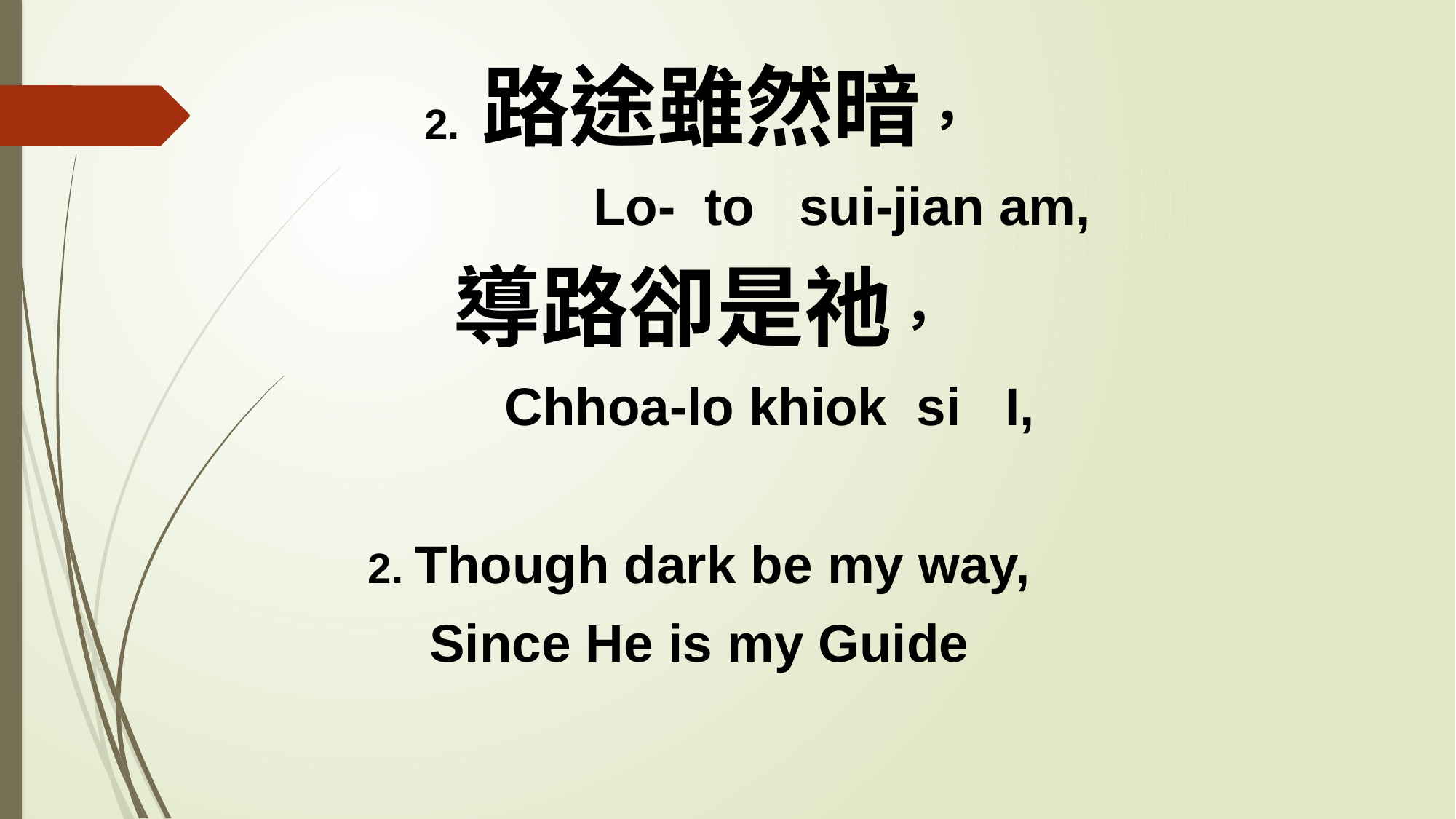

2. 路途雖然暗，
                                 Lo-  to   sui-jian am,
導路卻是祂，
                           Chhoa-lo khiok  si   I,

2. Though dark be my way,
Since He is my Guide